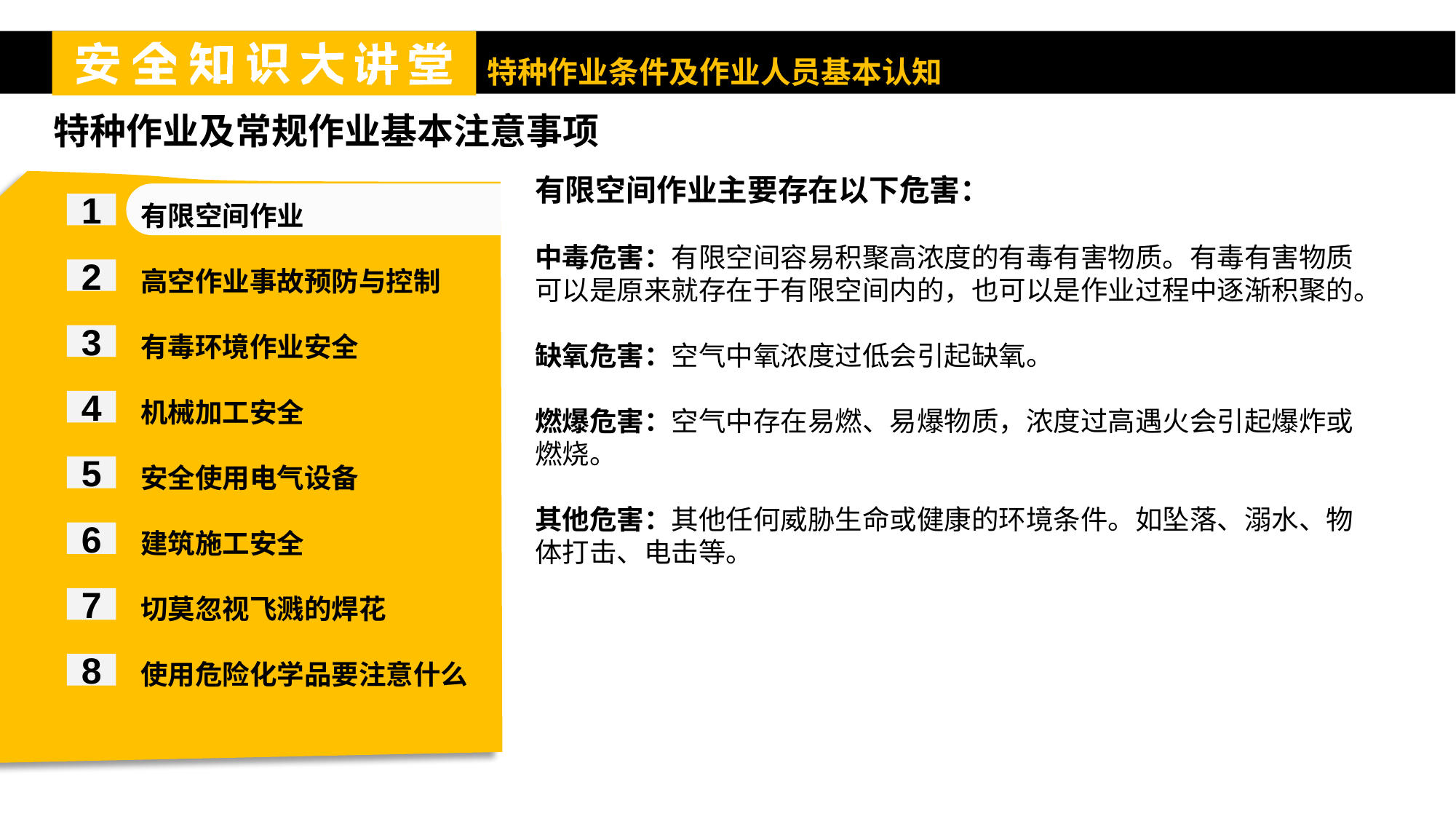

特种作业及常规作业基本注意事项

有限空间作业
高空作业事故预防与控制
有毒环境作业安全
机械加工安全
安全使用电气设备
建筑施工安全
切莫忽视飞溅的焊花
使用危险化学品要注意什么
有限空间作业主要存在以下危害：

中毒危害：有限空间容易积聚高浓度的有毒有害物质。有毒有害物质可以是原来就存在于有限空间内的，也可以是作业过程中逐渐积聚的。

缺氧危害：空气中氧浓度过低会引起缺氧。

燃爆危害：空气中存在易燃、易爆物质，浓度过高遇火会引起爆炸或燃烧。

其他危害：其他任何威胁生命或健康的环境条件。如坠落、溺水、物体打击、电击等。
1
2
3
4
5
6
7
8